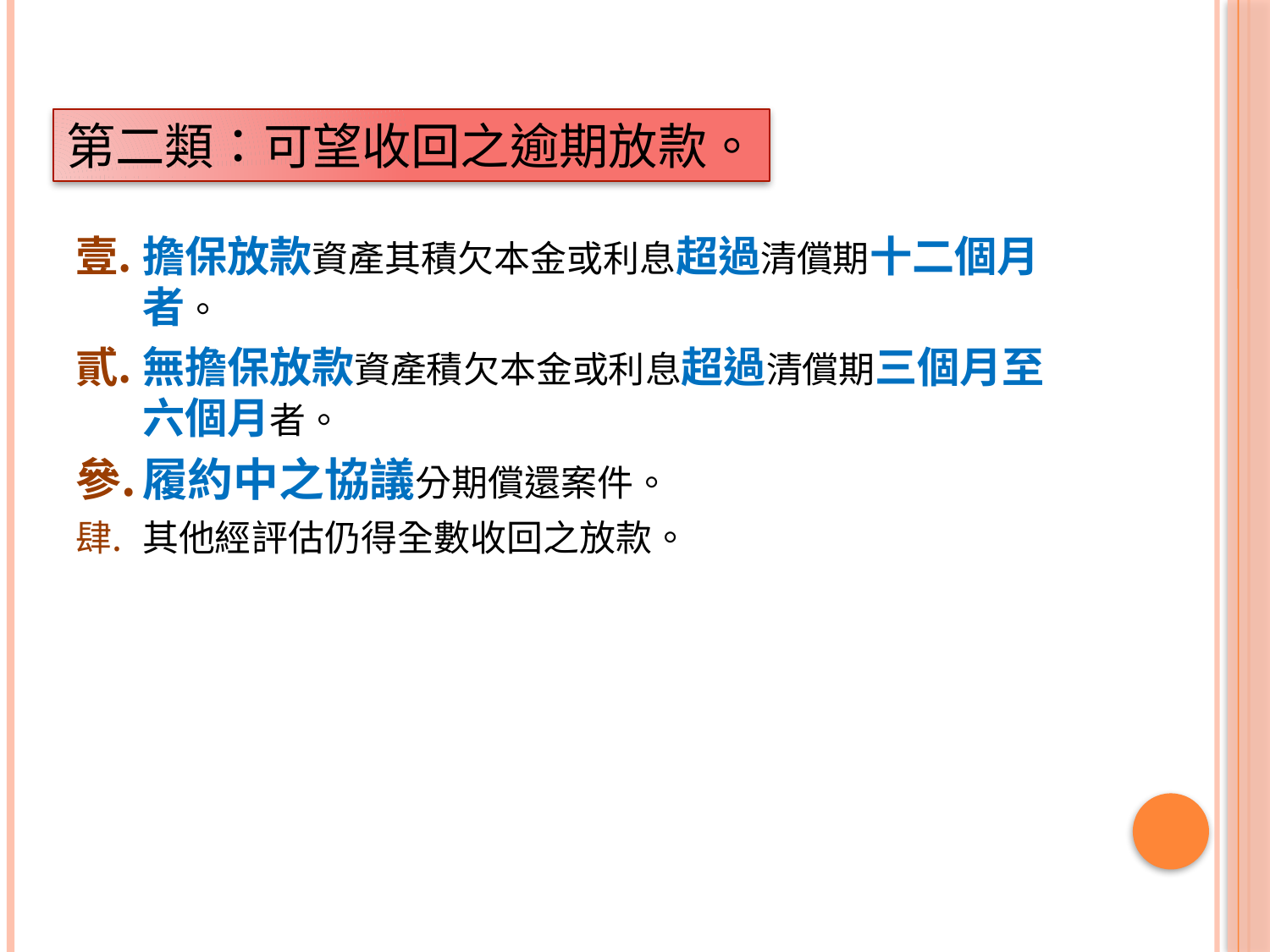

第二類：可望收回之逾期放款。
擔保放款資產其積欠本金或利息超過清償期十二個月者。
無擔保放款資產積欠本金或利息超過清償期三個月至六個月者。
履約中之協議分期償還案件。
其他經評估仍得全數收回之放款。